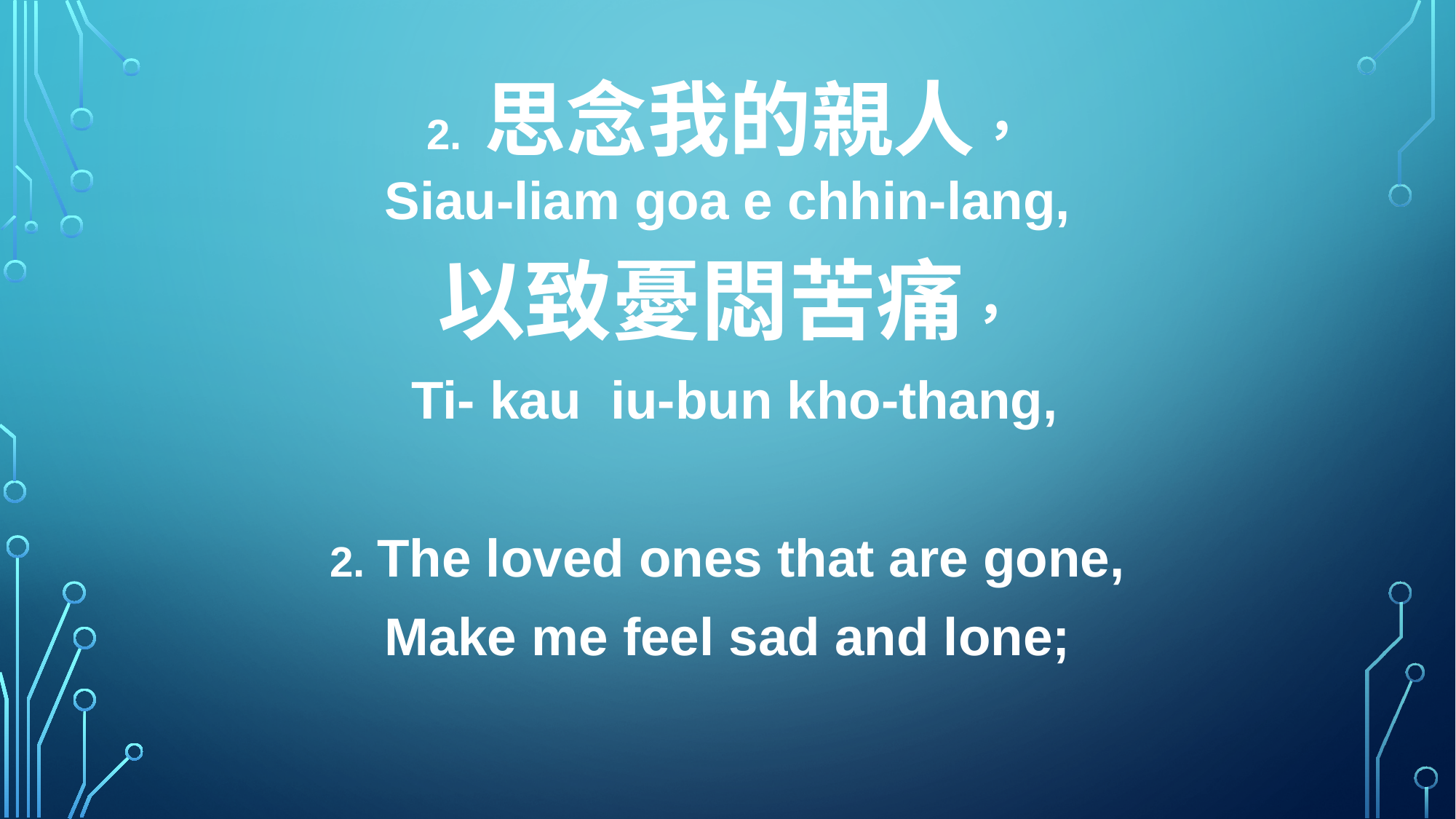

2. 思念我的親人，
Siau-liam goa e chhin-lang,
以致憂悶苦痛，
 Ti- kau  iu-bun kho-thang,

2. The loved ones that are gone,
Make me feel sad and lone;